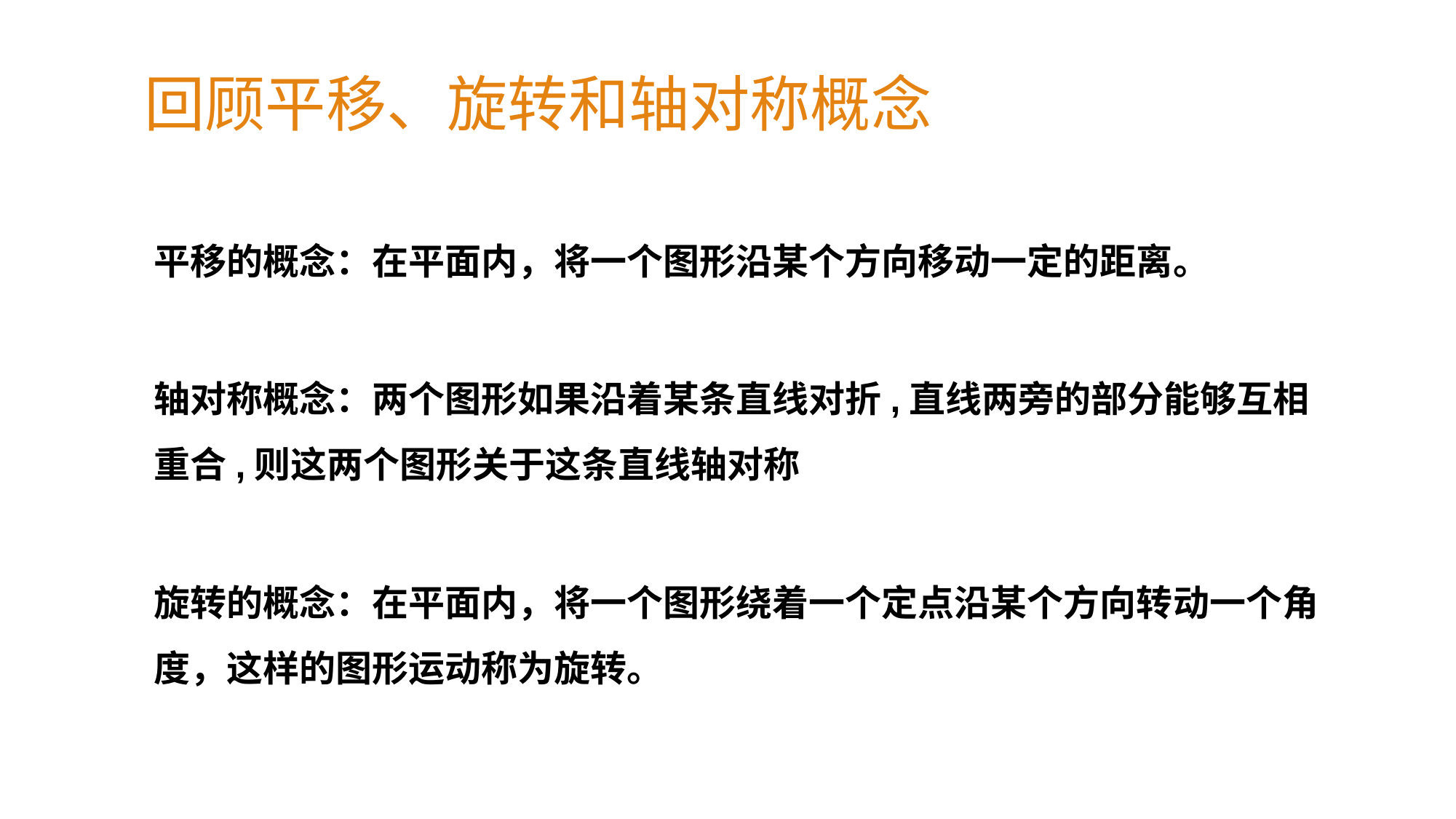

回顾平移、旋转和轴对称概念
平移的概念：在平面内，将一个图形沿某个方向移动一定的距离。
轴对称概念：两个图形如果沿着某条直线对折,直线两旁的部分能够互相重合,则这两个图形关于这条直线轴对称
旋转的概念：在平面内，将一个图形绕着一个定点沿某个方向转动一个角度，这样的图形运动称为旋转。